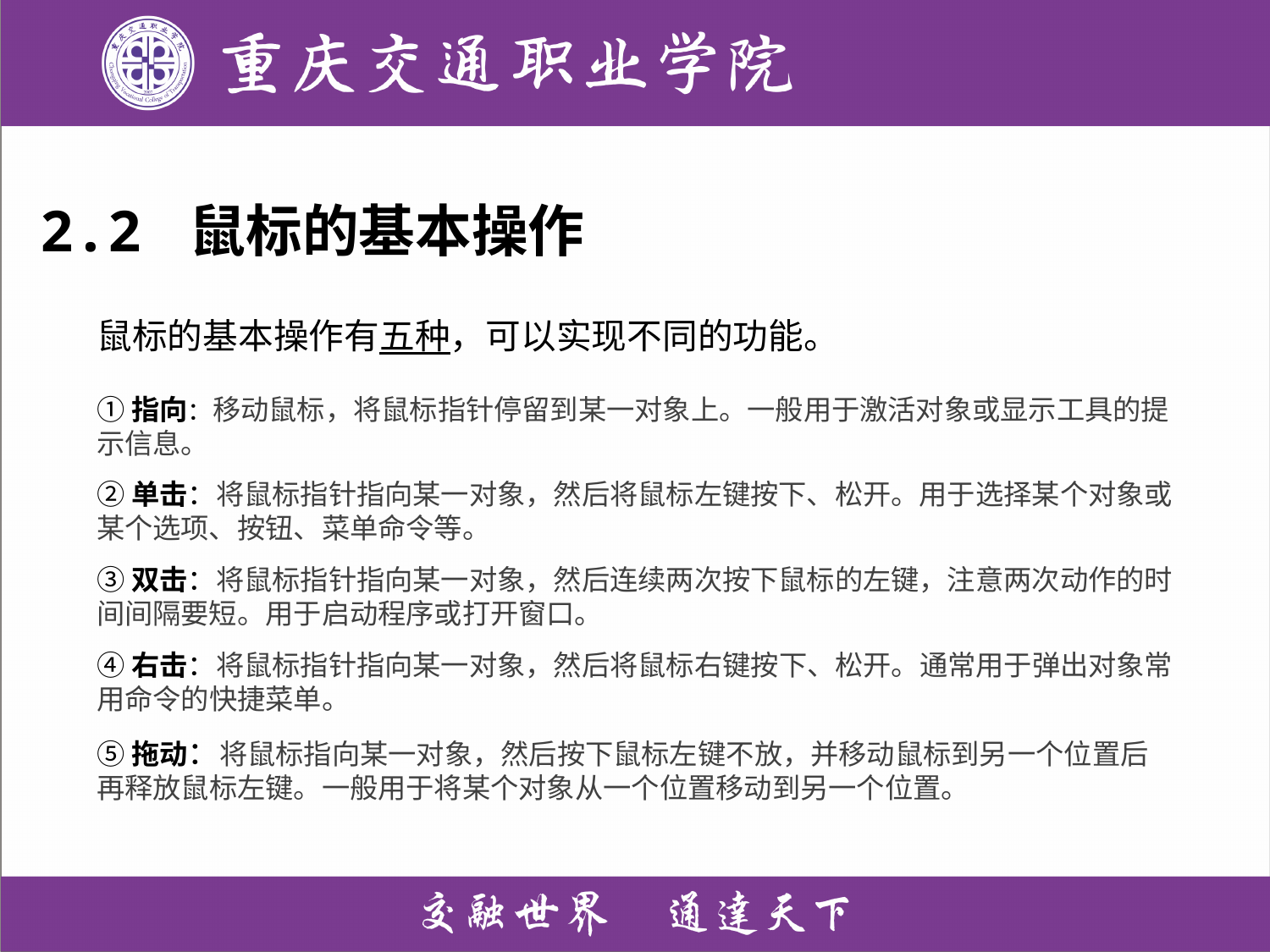

# 2.2 鼠标的基本操作
鼠标的基本操作有五种，可以实现不同的功能。
①指向：移动鼠标，将鼠标指针停留到某一对象上。一般用于激活对象或显示工具的提示信息。
②单击：将鼠标指针指向某一对象，然后将鼠标左键按下、松开。用于选择某个对象或某个选项、按钮、菜单命令等。
③双击：将鼠标指针指向某一对象，然后连续两次按下鼠标的左键，注意两次动作的时间间隔要短。用于启动程序或打开窗口。
④右击：将鼠标指针指向某一对象，然后将鼠标右键按下、松开。通常用于弹出对象常用命令的快捷菜单。
⑤拖动：将鼠标指向某一对象，然后按下鼠标左键不放，并移动鼠标到另一个位置后再释放鼠标左键。一般用于将某个对象从一个位置移动到另一个位置。